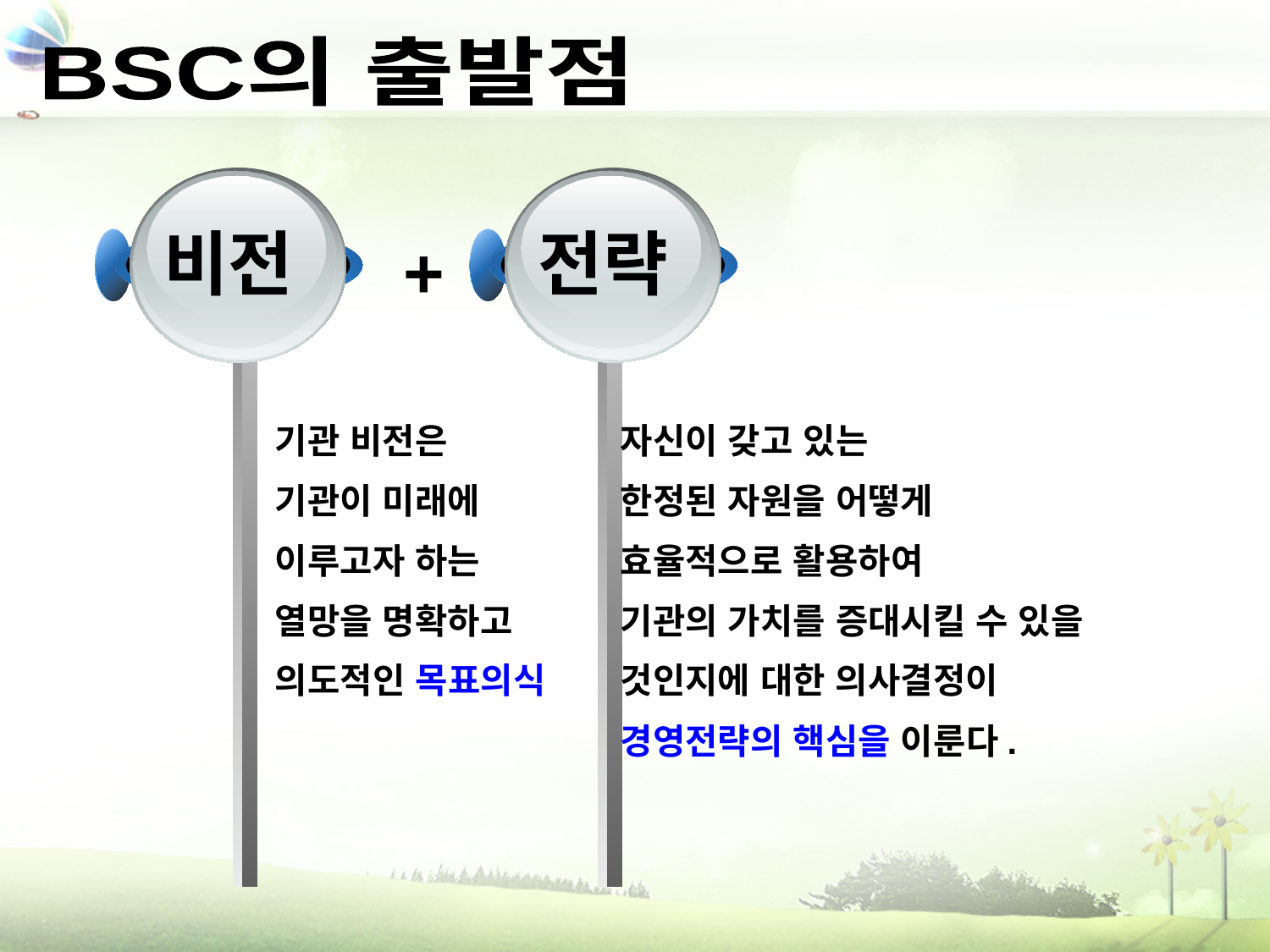

BSC의 출발점

  비전

  전략
+
기관 비전은
기관이 미래에
이루고자 하는
열망을 명확하고
의도적인 목표의식
자신이 갖고 있는
한정된 자원을 어떻게
효율적으로 활용하여
기관의 가치를 증대시킬 수 있을
것인지에 대한 의사결정이
경영전략의 핵심을 이룬다.